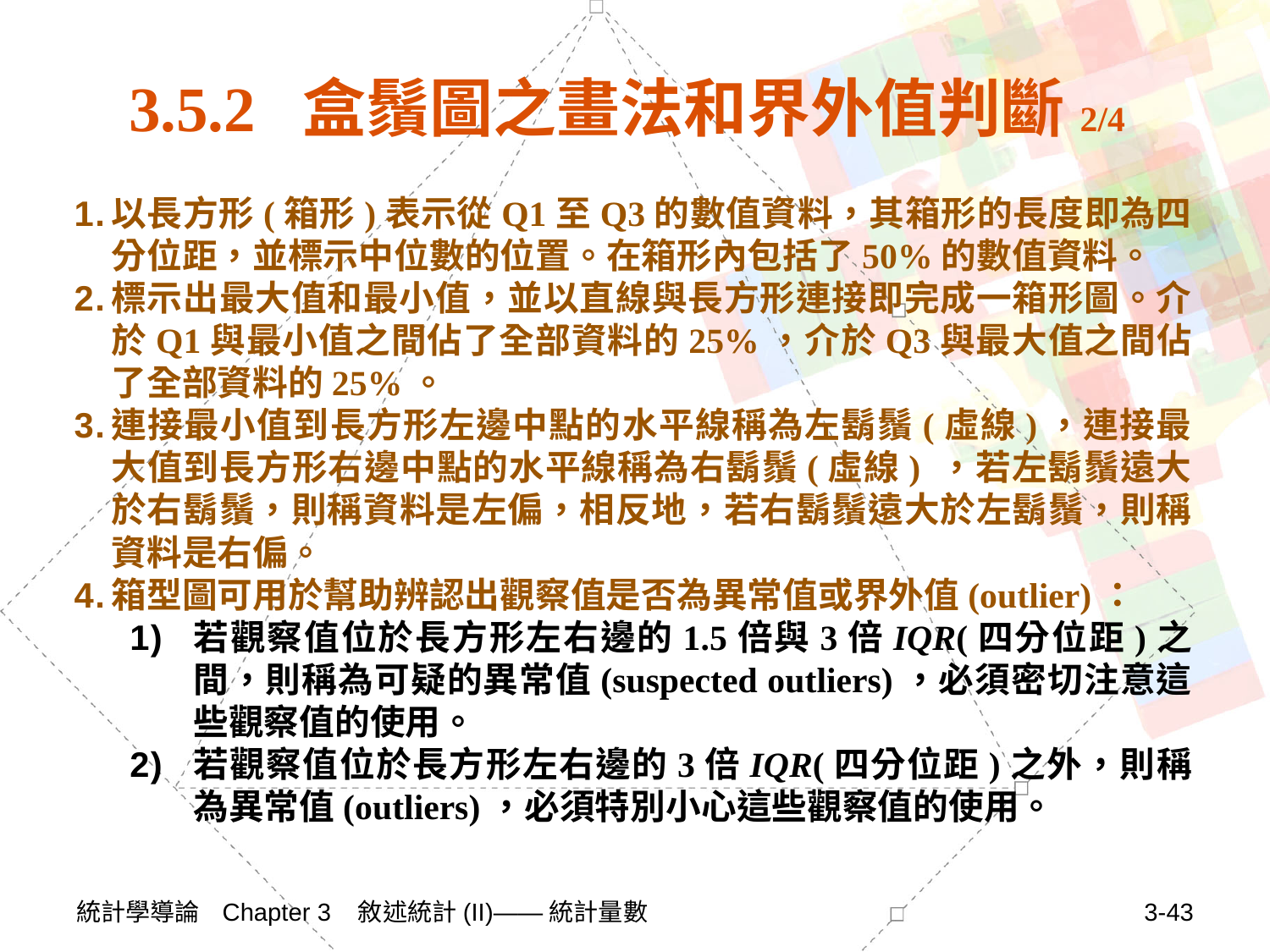

# 3.5.2  盒鬚圖之畫法和界外值判斷2/4
以長方形(箱形)表示從Q1至Q3的數值資料，其箱形的長度即為四分位距，並標示中位數的位置。在箱形內包括了50%的數值資料。
標示出最大值和最小值，並以直線與長方形連接即完成一箱形圖。介於Q1與最小值之間佔了全部資料的25%，介於Q3與最大值之間佔了全部資料的25%。
連接最小值到長方形左邊中點的水平線稱為左鬍鬚(虛線)，連接最大值到長方形右邊中點的水平線稱為右鬍鬚(虛線) ，若左鬍鬚遠大於右鬍鬚，則稱資料是左偏，相反地，若右鬍鬚遠大於左鬍鬚，則稱資料是右偏。
箱型圖可用於幫助辨認出觀察值是否為異常值或界外值(outlier)：
若觀察值位於長方形左右邊的1.5倍與3倍IQR(四分位距)之間，則稱為可疑的異常值(suspected outliers)，必須密切注意這些觀察值的使用。
若觀察值位於長方形左右邊的3倍IQR(四分位距)之外，則稱為異常值(outliers)，必須特別小心這些觀察值的使用。

統計學導論   Chapter 3   敘述統計(II)——統計量數
3-43